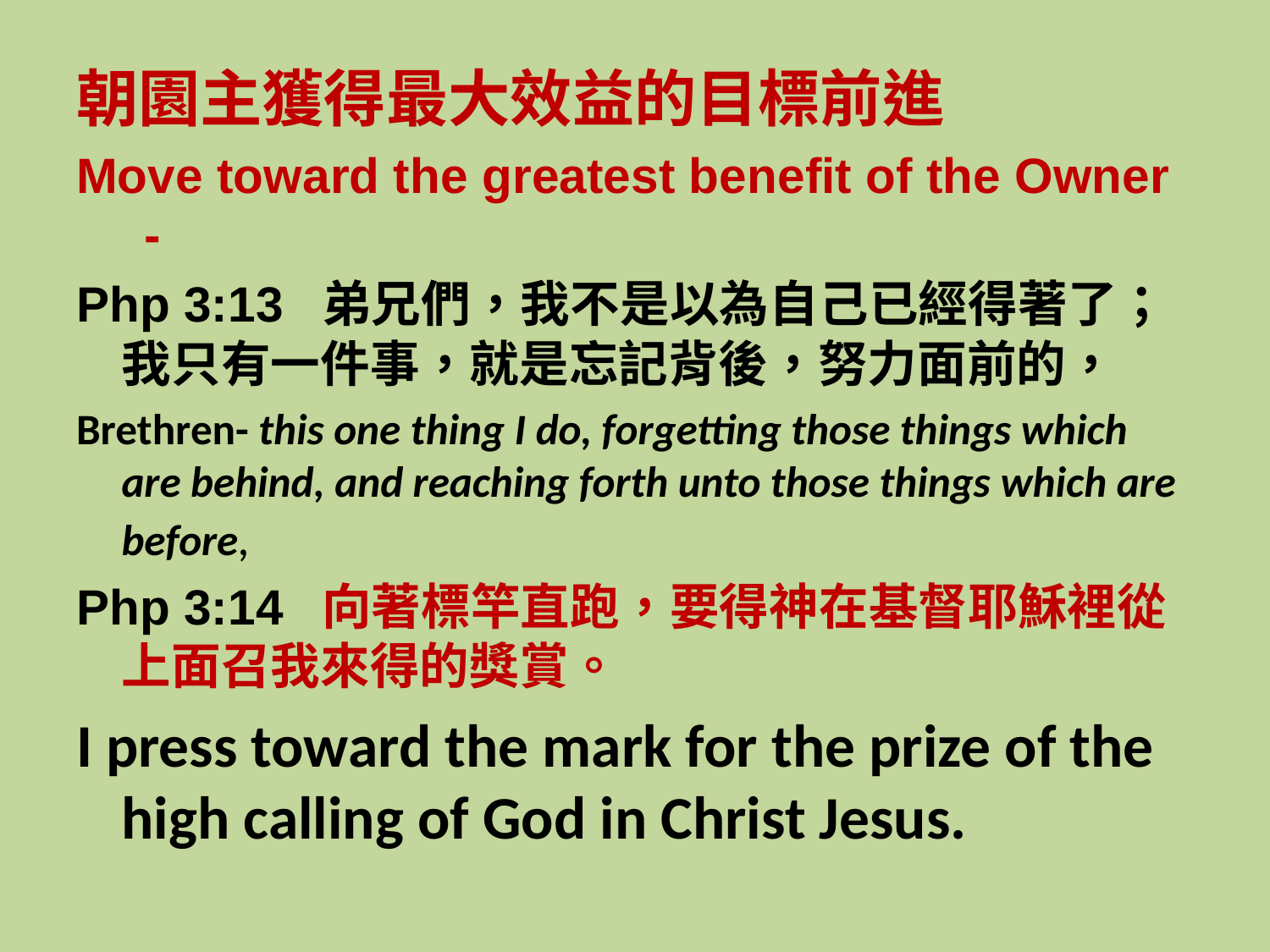

朝園主獲得最大效益的目標前進
Move toward the greatest benefit of the Owner -
Php 3:13  弟兄們，我不是以為自己已經得著了；我只有一件事，就是忘記背後，努力面前的，
Brethren- this one thing I do, forgetting those things which are behind, and reaching forth unto those things which are before,
Php 3:14  向著標竿直跑，要得神在基督耶穌裡從上面召我來得的獎賞。
I press toward the mark for the prize of the high calling of God in Christ Jesus.